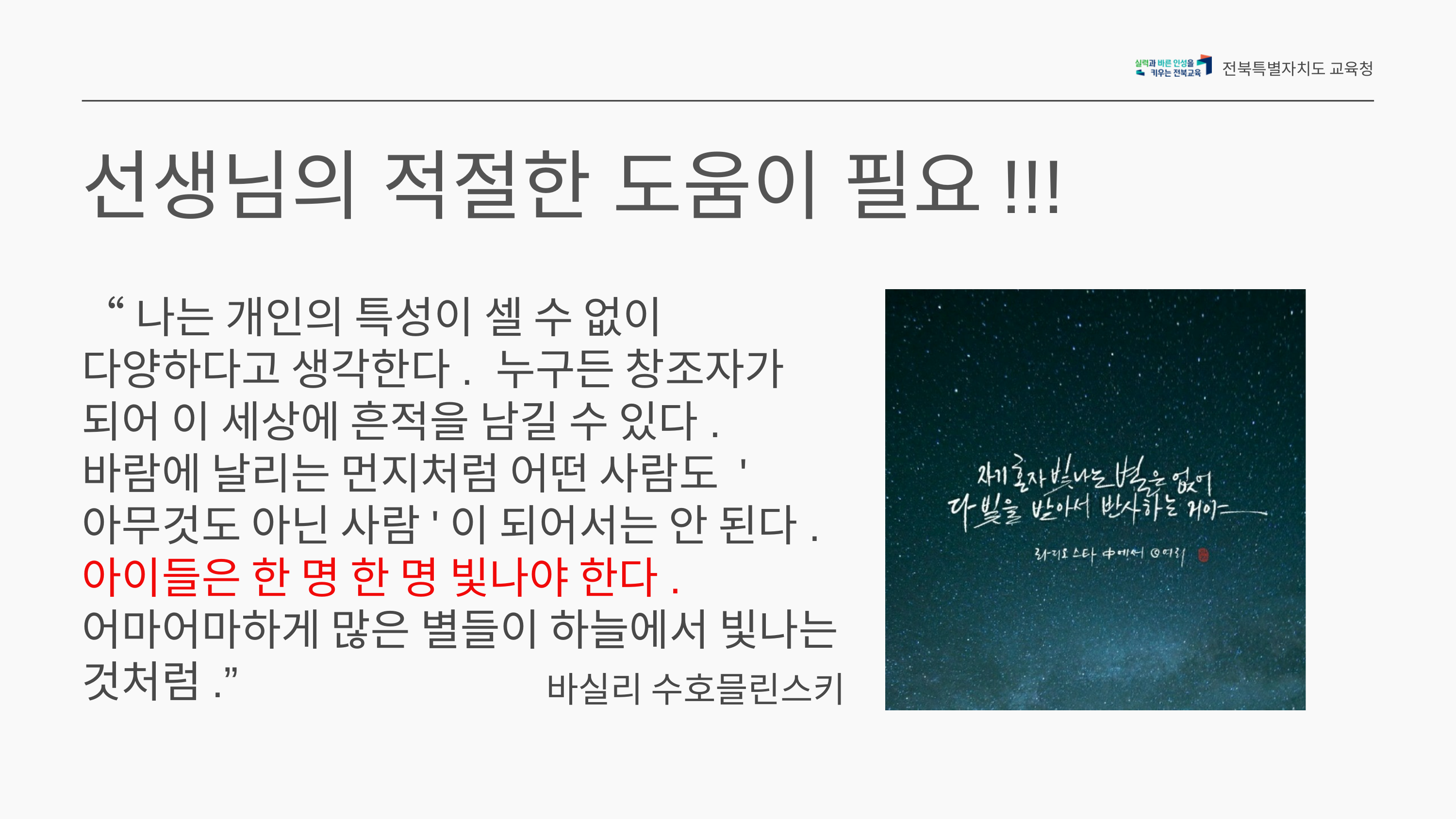

전북특별자치도 교육청

선생님의 적절한 도움이 필요!!!
“나는 개인의 특성이 셀 수 없이 다양하다고 생각한다. 누구든 창조자가 되어 이 세상에 흔적을 남길 수 있다. 바람에 날리는 먼지처럼 어떤 사람도 '아무것도 아닌 사람'이 되어서는 안 된다. 아이들은 한 명 한 명 빛나야 한다. 어마어마하게 많은 별들이 하늘에서 빛나는 것처럼.”

바실리 수호믈린스키